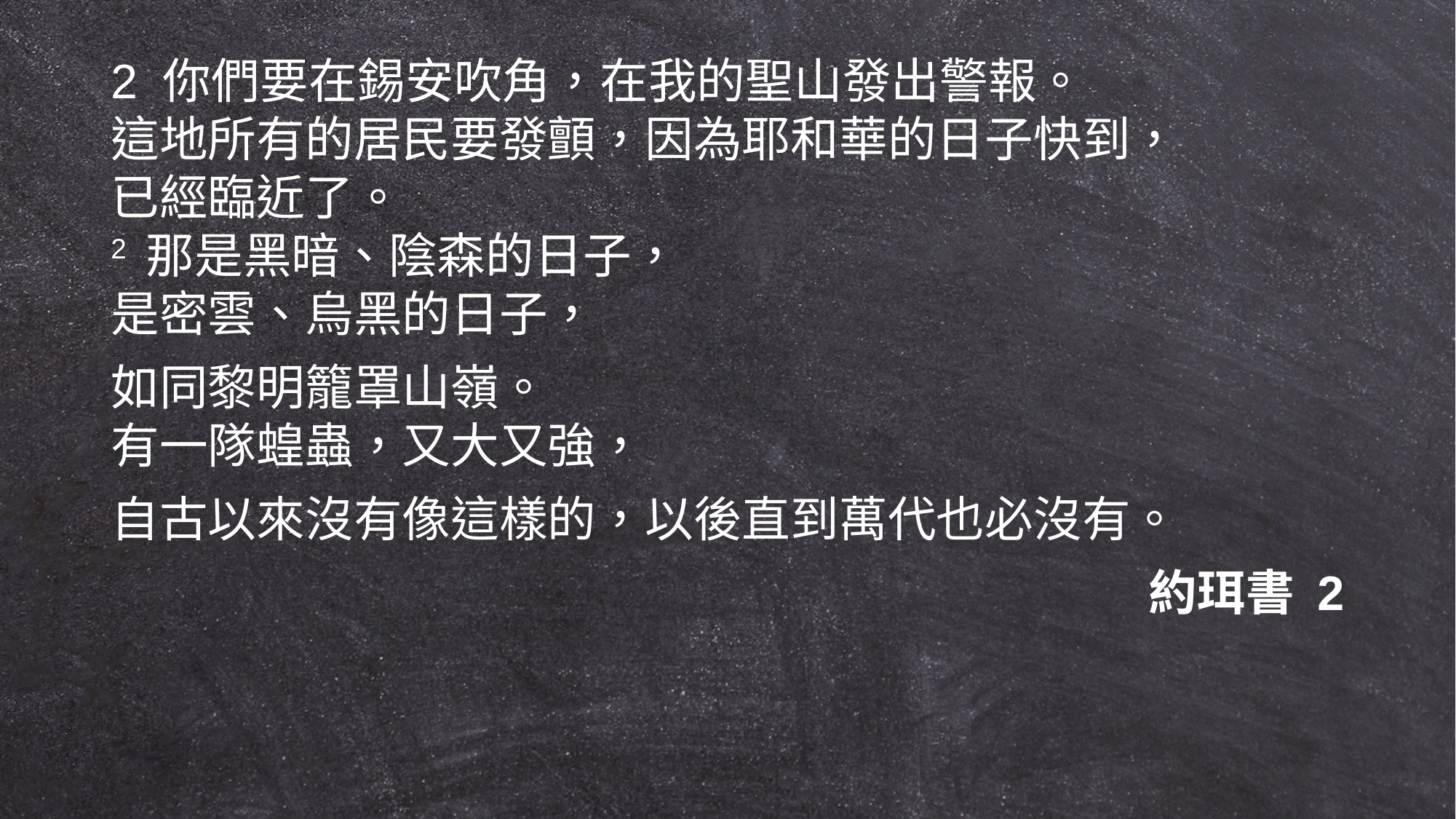

2 你們要在錫安吹角，在我的聖山發出警報。
這地所有的居民要發顫，因為耶和華的日子快到，
已經臨近了。
2 那是黑暗、陰森的日子，
是密雲、烏黑的日子，
如同黎明籠罩山嶺。
有一隊蝗蟲，又大又強，
自古以來沒有像這樣的，以後直到萬代也必沒有。
約珥書 2